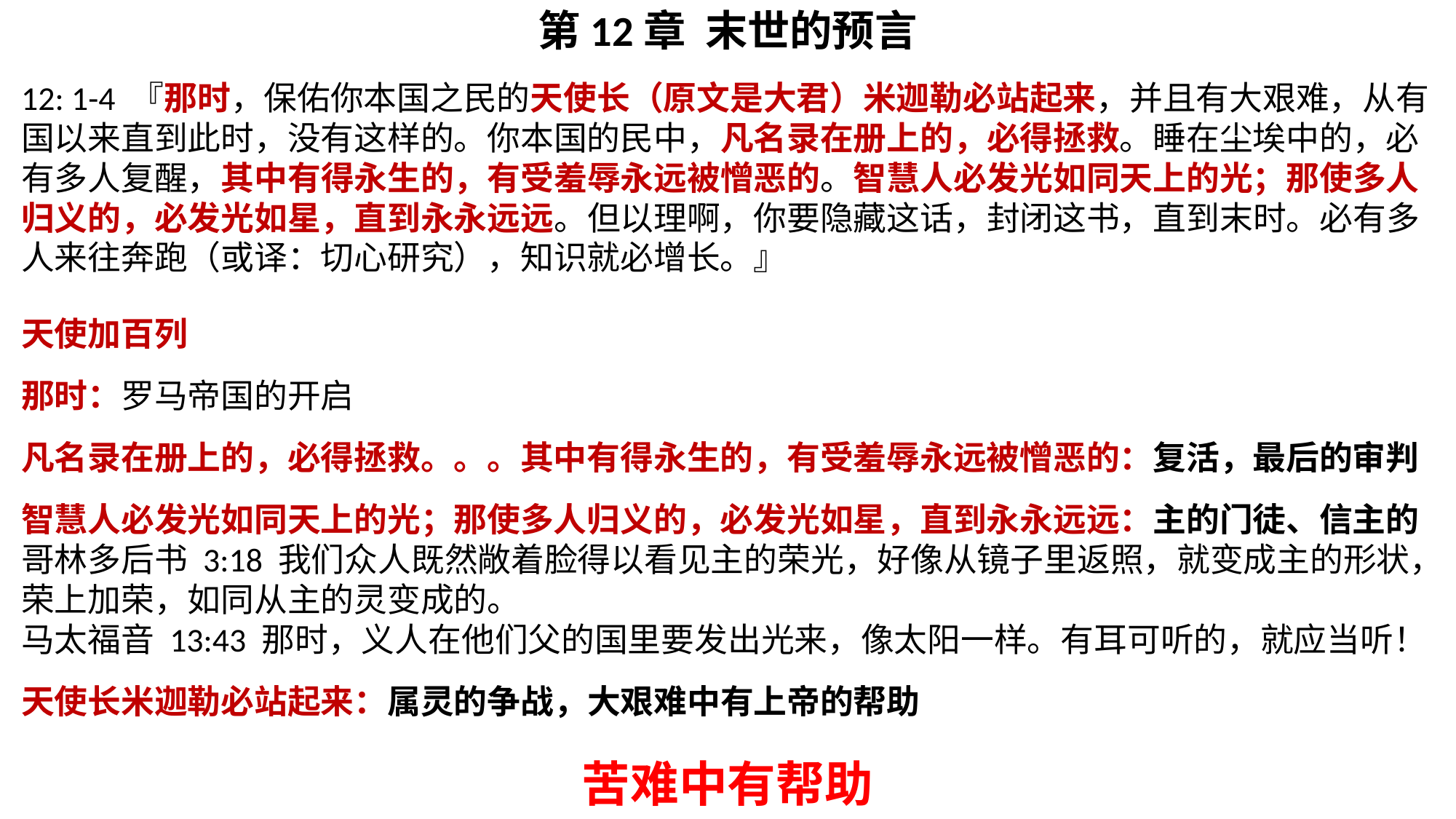

第12章  末世的预言

12: 1-4 『那时，保佑你本国之民的天使长（原文是大君）米迦勒必站起来，并且有大艰难，从有国以来直到此时，没有这样的。你本国的民中，凡名录在册上的，必得拯救。睡在尘埃中的，必有多人复醒，其中有得永生的，有受羞辱永远被憎恶的。智慧人必发光如同天上的光；那使多人归义的，必发光如星，直到永永远远。但以理啊，你要隐藏这话，封闭这书，直到末时。必有多人来往奔跑（或译：切心研究），知识就必增长。』

天使加百列

那时：罗马帝国的开启

凡名录在册上的，必得拯救。。。其中有得永生的，有受羞辱永远被憎恶的：复活，最后的审判

智慧人必发光如同天上的光；那使多人归义的，必发光如星，直到永永远远：主的门徒、信主的
哥林多后书 3:18 我们众人既然敞着脸得以看见主的荣光，好像从镜子里返照，就变成主的形状，荣上加荣，如同从主的灵变成的。
马太福音 13:43 那时，义人在他们父的国里要发出光来，像太阳一样。有耳可听的，就应当听！

天使长米迦勒必站起来：属灵的争战，大艰难中有上帝的帮助

苦难中有帮助